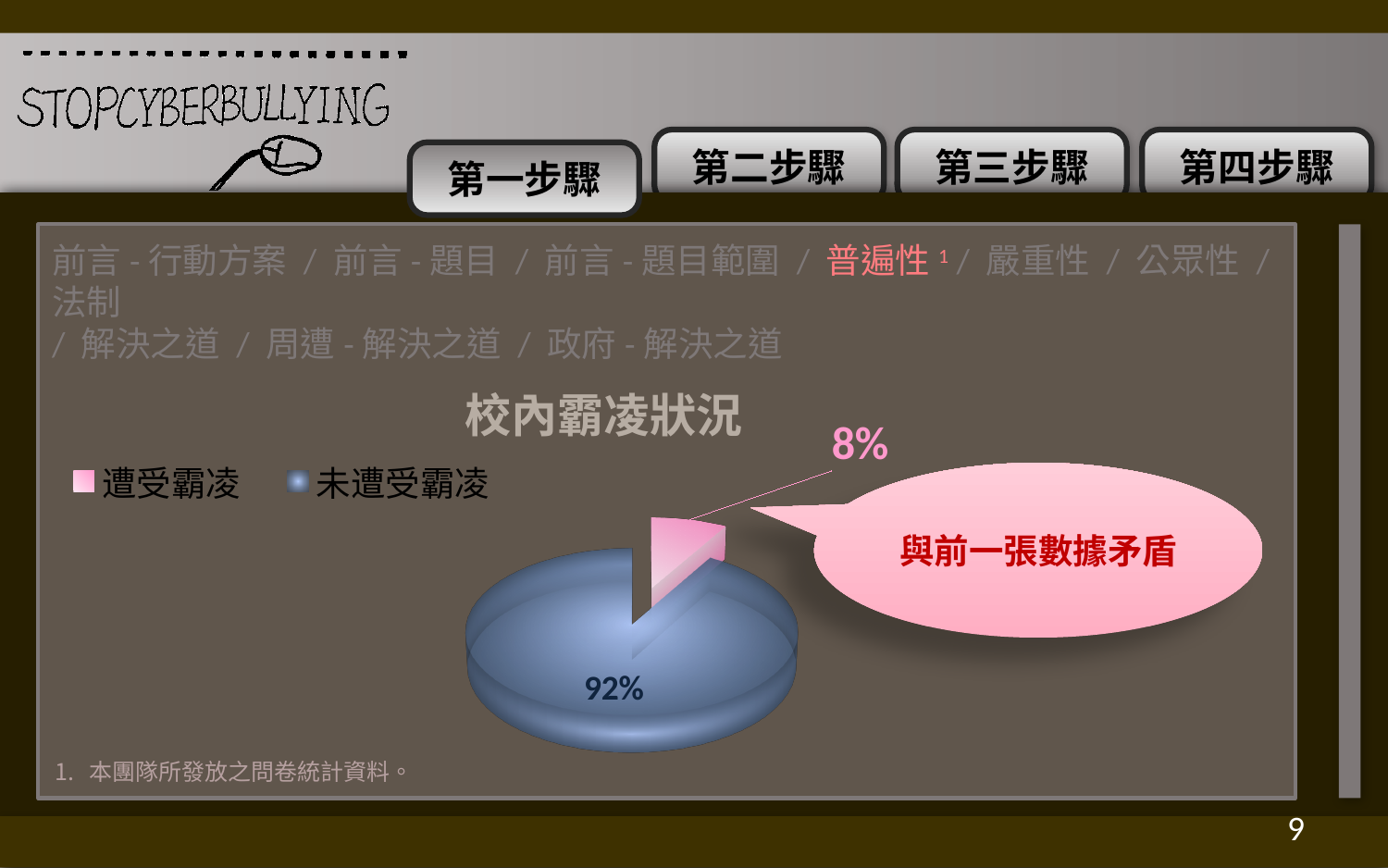

前言-行動方案 / 前言-題目 / 前言-題目範圍 / 普遍性1 / 嚴重性 / 公眾性 / 法制
/ 解決之道 / 周遭-解決之道 / 政府-解決之道

[unsupported chart]

與前一張數據矛盾
本團隊所發放之問卷統計資料。
9